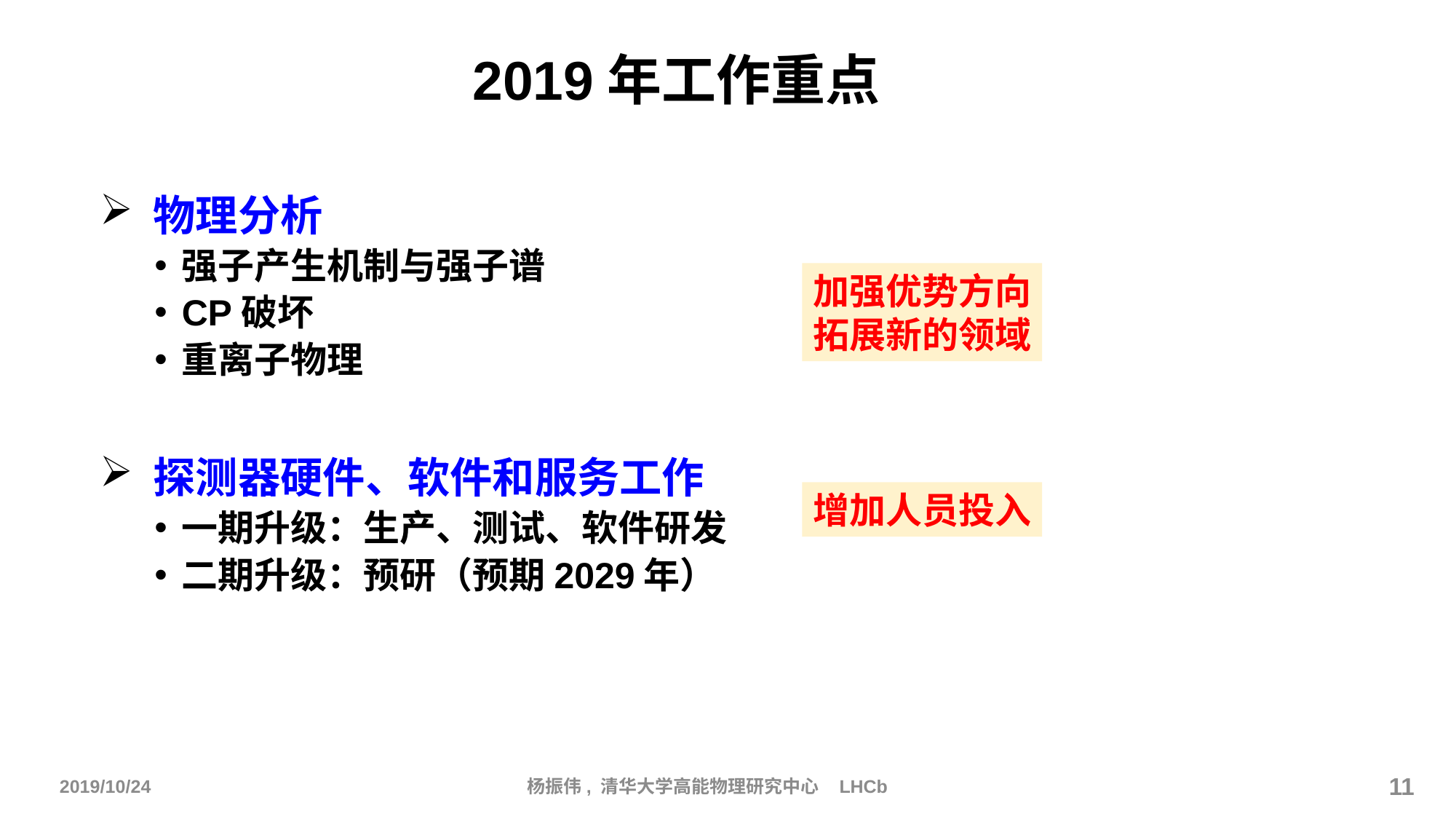

# 2019年工作重点
 物理分析
强子产生机制与强子谱
CP破坏
重离子物理

 探测器硬件、软件和服务工作
一期升级：生产、测试、软件研发
二期升级：预研（预期2029年）
加强优势方向
拓展新的领域
增加人员投入
11
杨振伟, 清华大学高能物理研究中心   LHCb
2019/10/24